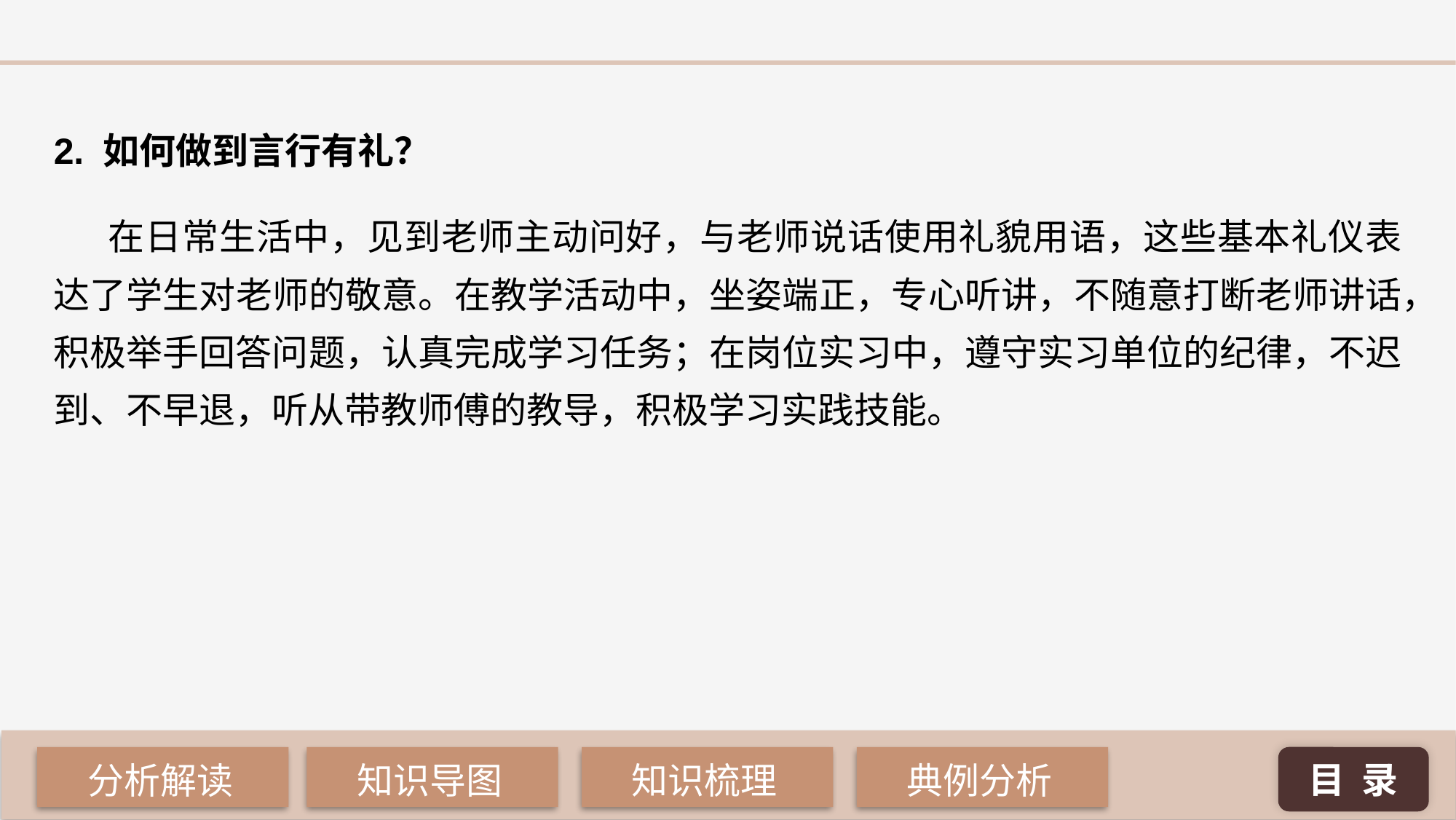

2. 如何做到言行有礼？
在日常生活中，见到老师主动问好，与老师说话使用礼貌用语，这些基本礼仪表达了学生对老师的敬意。在教学活动中，坐姿端正，专心听讲，不随意打断老师讲话，积极举手回答问题，认真完成学习任务；在岗位实习中，遵守实习单位的纪律，不迟到、不早退，听从带教师傅的教导，积极学习实践技能。